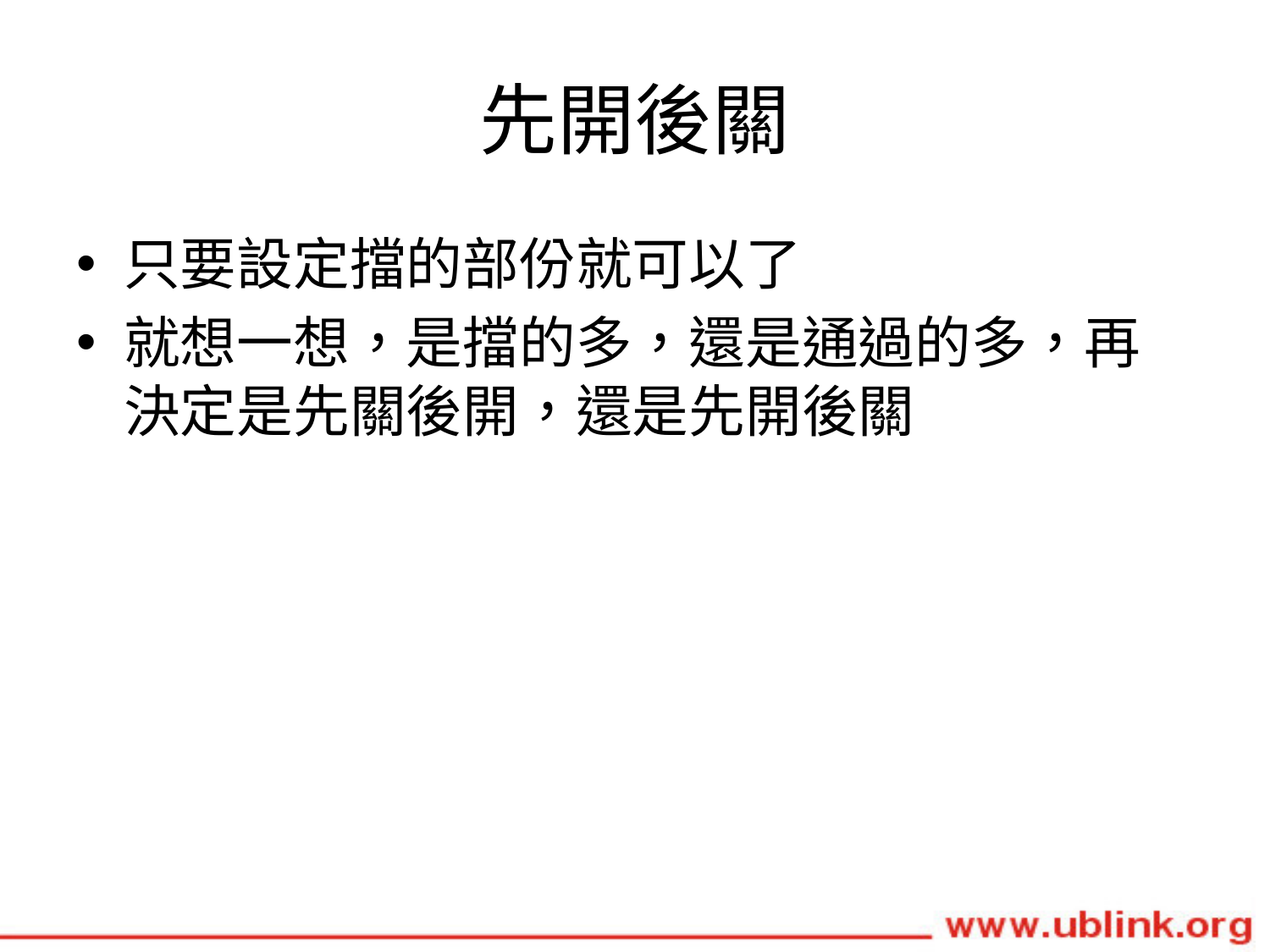

# 先開後關
只要設定擋的部份就可以了
就想一想，是擋的多，還是通過的多，再決定是先關後開，還是先開後關